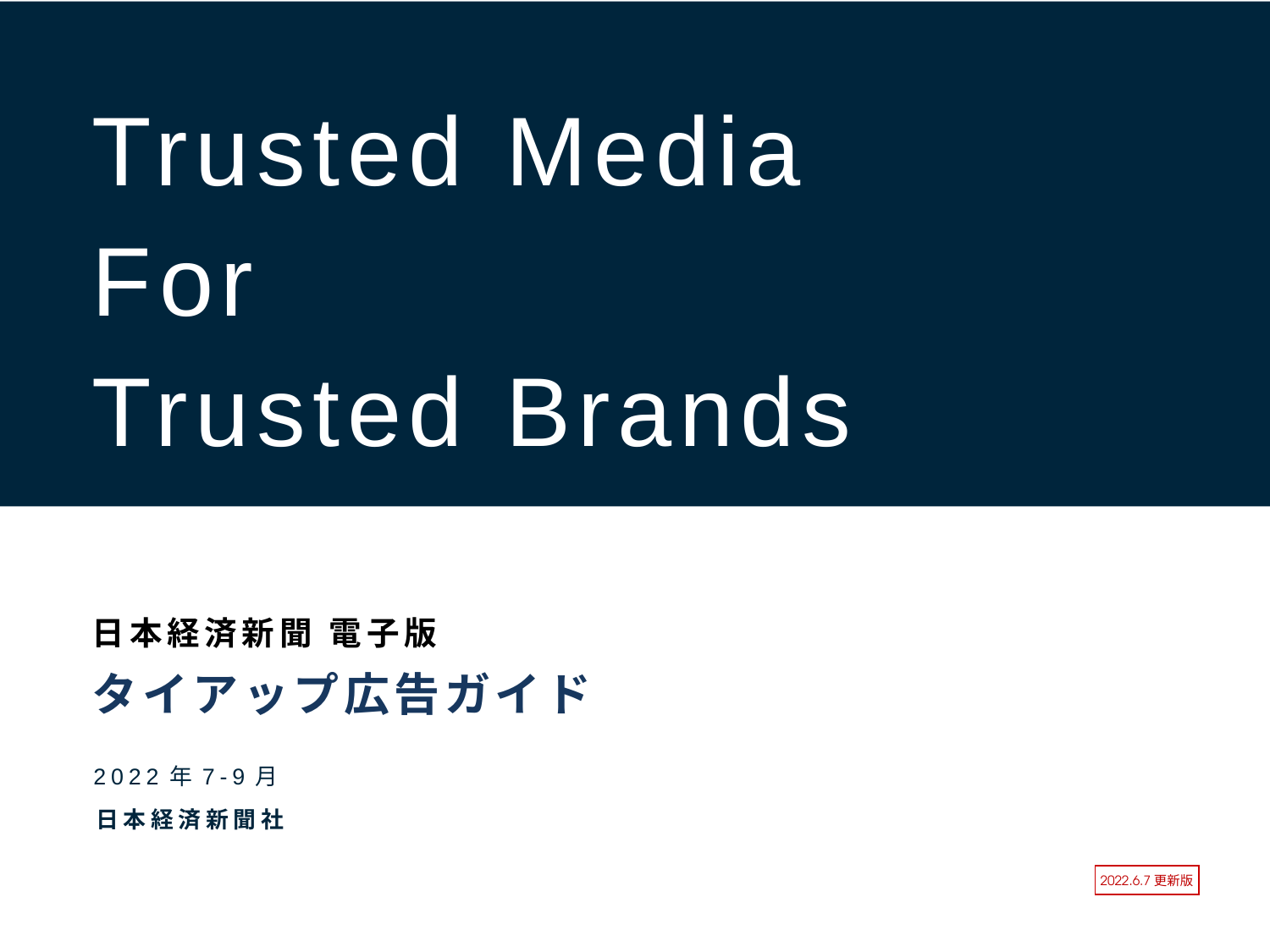

Trusted Media
For
Trusted Brands
日本経済新聞 電子版
タイアップ広告ガイド
2022年7-9月
日本経済新聞社

2022.6.7更新版